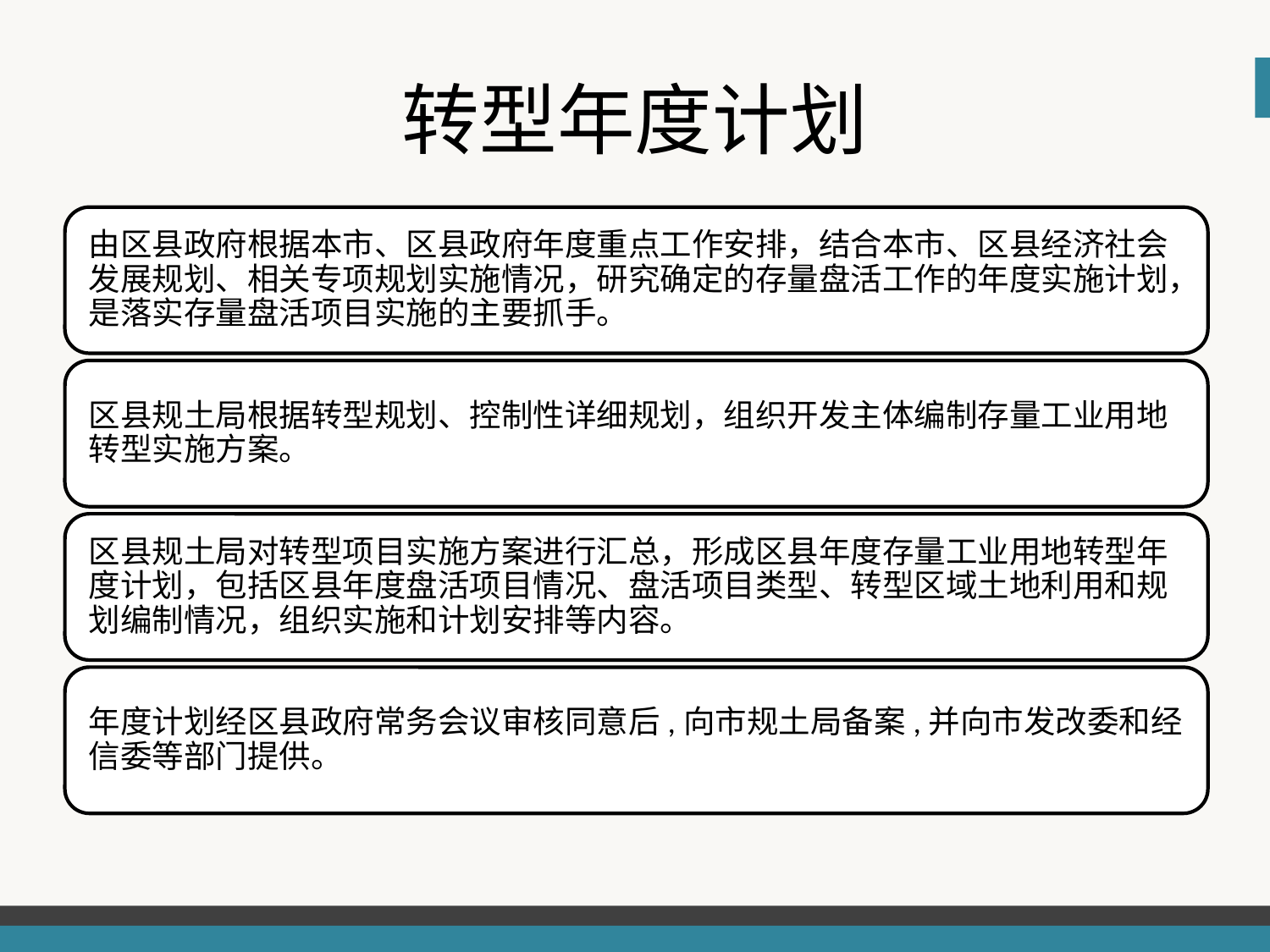

# 转型年度计划
由区县政府根据本市、区县政府年度重点工作安排，结合本市、区县经济社会发展规划、相关专项规划实施情况，研究确定的存量盘活工作的年度实施计划，是落实存量盘活项目实施的主要抓手。
区县规土局根据转型规划、控制性详细规划，组织开发主体编制存量工业用地转型实施方案。
区县规土局对转型项目实施方案进行汇总，形成区县年度存量工业用地转型年度计划，包括区县年度盘活项目情况、盘活项目类型、转型区域土地利用和规划编制情况，组织实施和计划安排等内容。
年度计划经区县政府常务会议审核同意后,向市规土局备案,并向市发改委和经信委等部门提供。